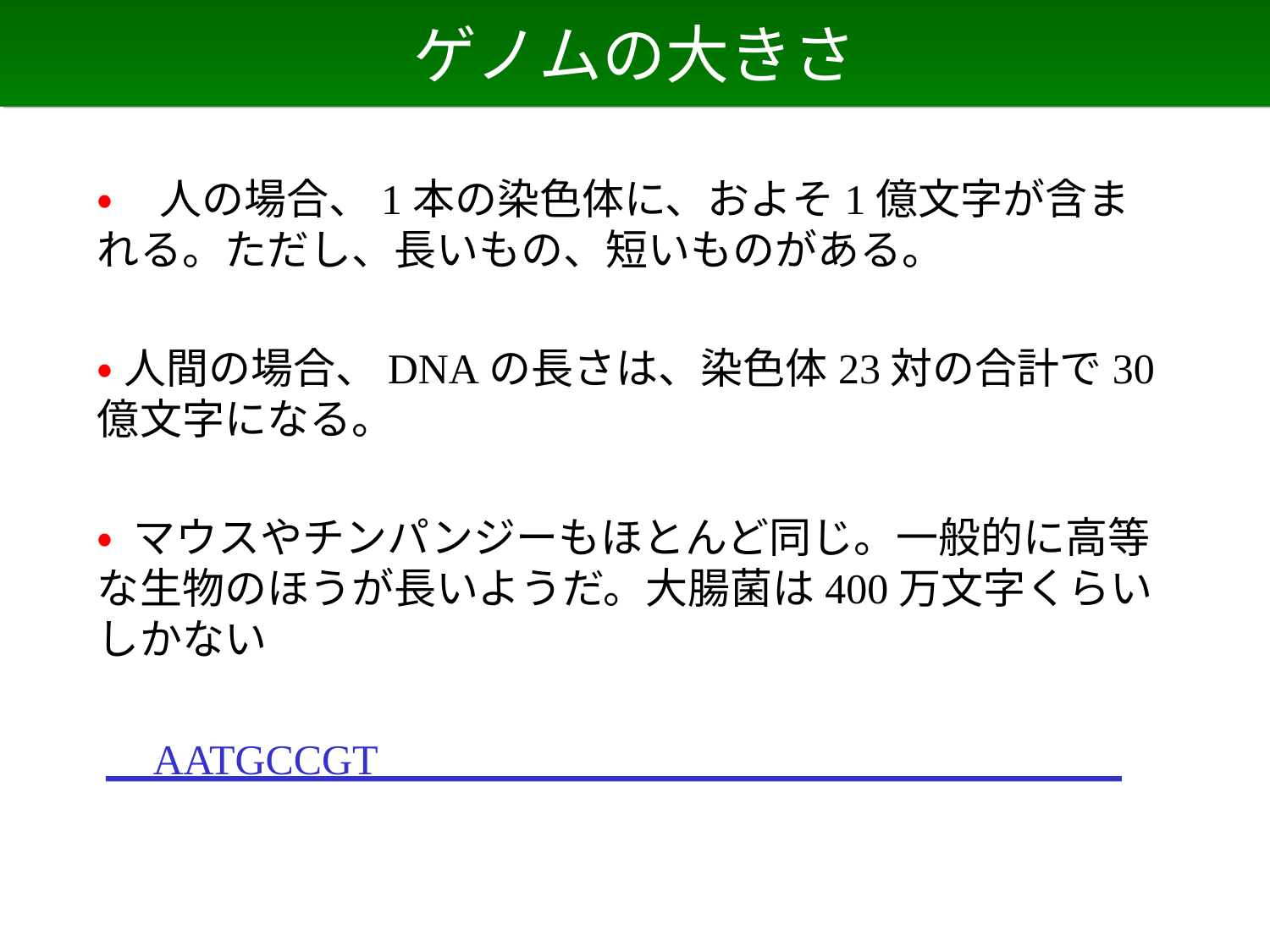

# ゲノムの大きさ
• 人の場合、1本の染色体に、およそ1億文字が含まれる。ただし、長いもの、短いものがある。

•人間の場合、DNAの長さは、染色体23対の合計で30億文字になる。

• マウスやチンパンジーもほとんど同じ。一般的に高等な生物のほうが長いようだ。大腸菌は400万文字くらいしかない
AATGCCGT